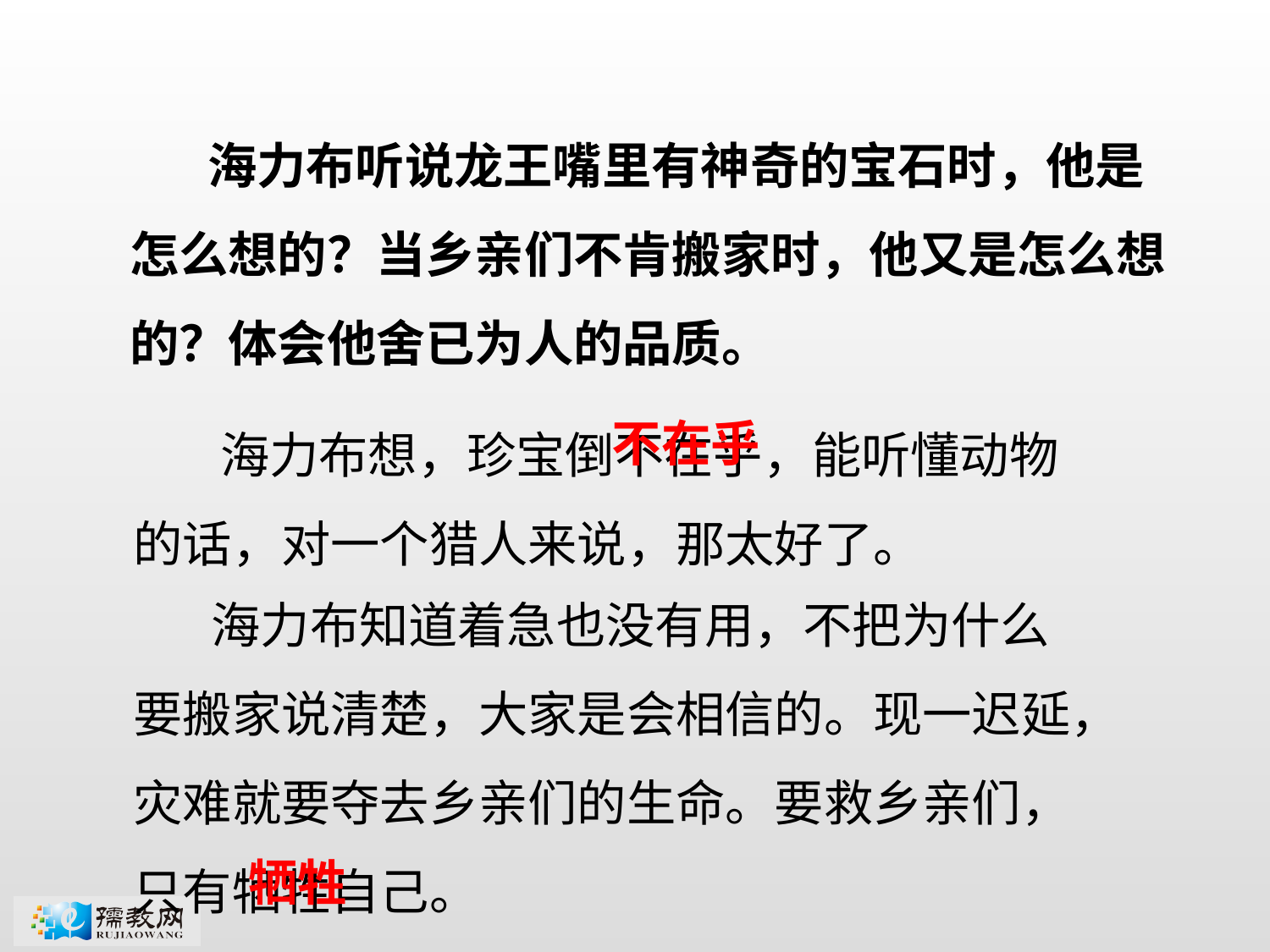

海力布听说龙王嘴里有神奇的宝石时，他是怎么想的？当乡亲们不肯搬家时，他又是怎么想的？体会他舍已为人的品质。
           海力布想，珍宝倒不在乎，能听懂动物的话，对一个猎人来说，那太好了。
不在乎
      海力布知道着急也没有用，不把为什么要搬家说清楚，大家是会相信的。现一迟延，灾难就要夺去乡亲们的生命。要救乡亲们，只有牺牲自己。
牺牲